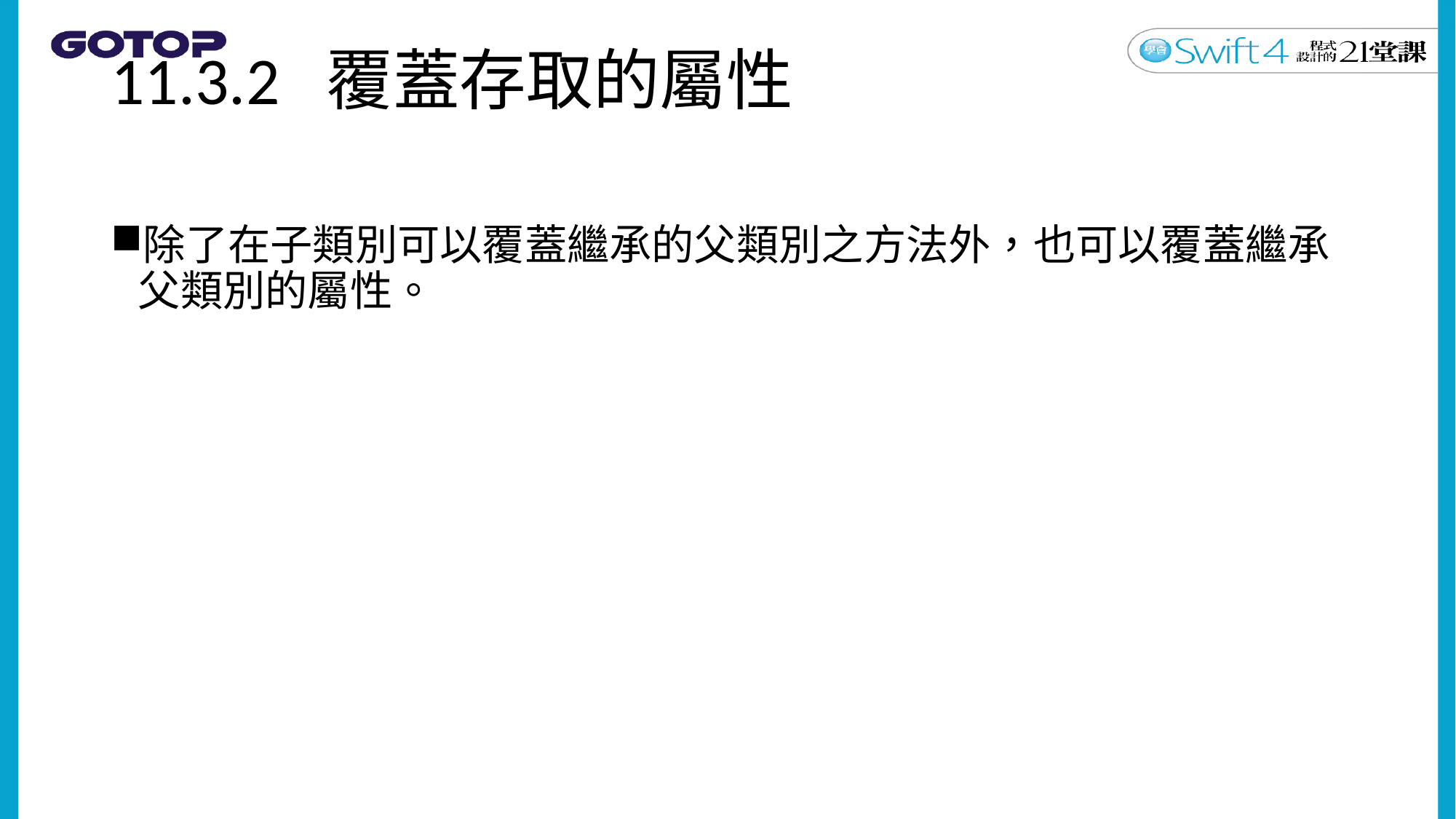

# 11.3.2  覆蓋存取的屬性
除了在子類別可以覆蓋繼承的父類別之方法外，也可以覆蓋繼承父類別的屬性。